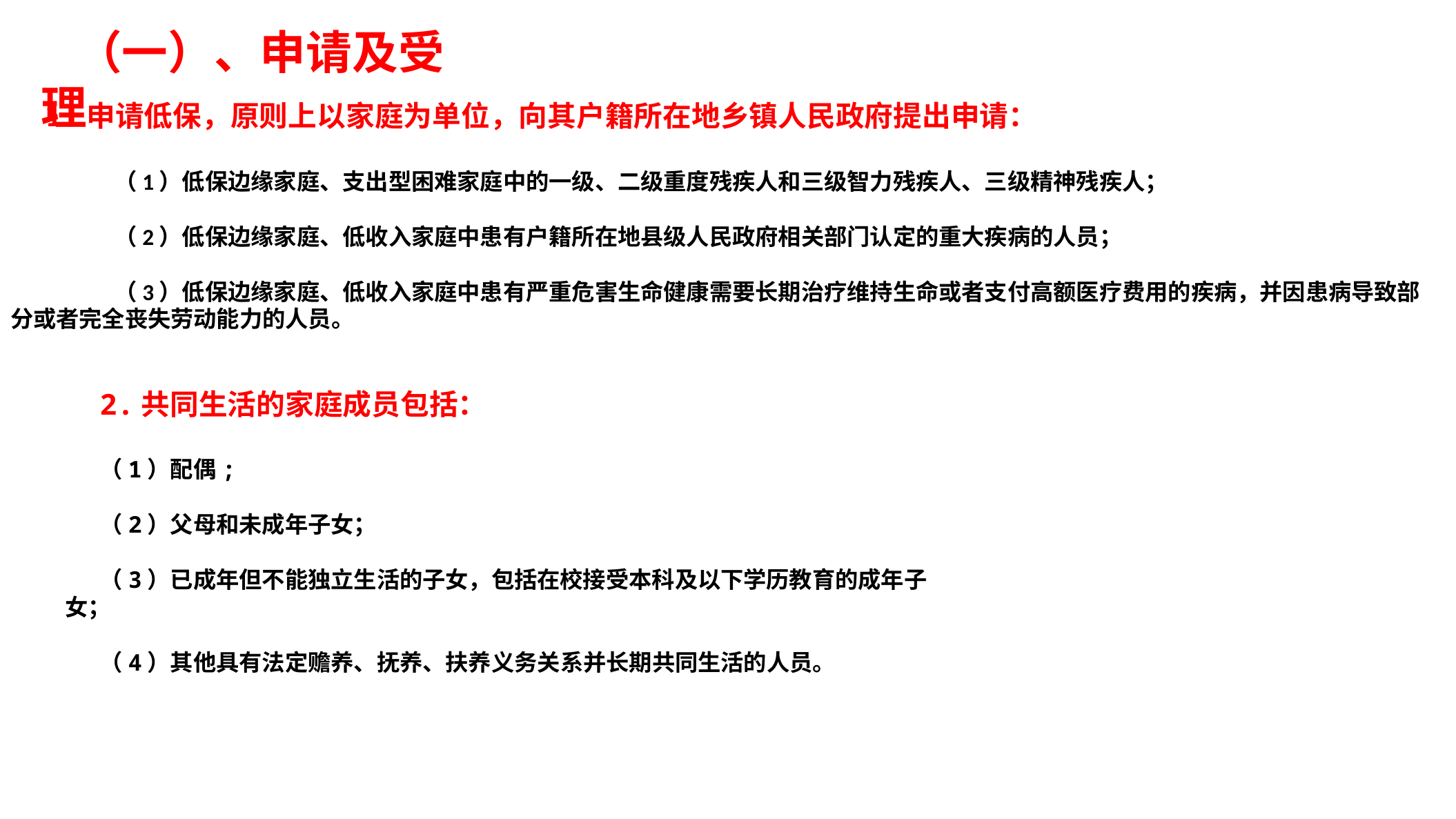

（一）、申请及受理
1.申请低保，原则上以家庭为单位，向其户籍所在地乡镇人民政府提出申请：

	（1）低保边缘家庭、支出型困难家庭中的一级、二级重度残疾人和三级智力残疾人、三级精神残疾人；

	（2）低保边缘家庭、低收入家庭中患有户籍所在地县级人民政府相关部门认定的重大疾病的人员；

	（3）低保边缘家庭、低收入家庭中患有严重危害生命健康需要长期治疗维持生命或者支付高额医疗费用的疾病，并因患病导致部分或者完全丧失劳动能力的人员。
2.共同生活的家庭成员包括：

（1）配偶;

（2）父母和未成年子女；

（3）已成年但不能独立生活的子女，包括在校接受本科及以下学历教育的成年子女；

（4）其他具有法定赡养、抚养、扶养义务关系并长期共同生活的人员。